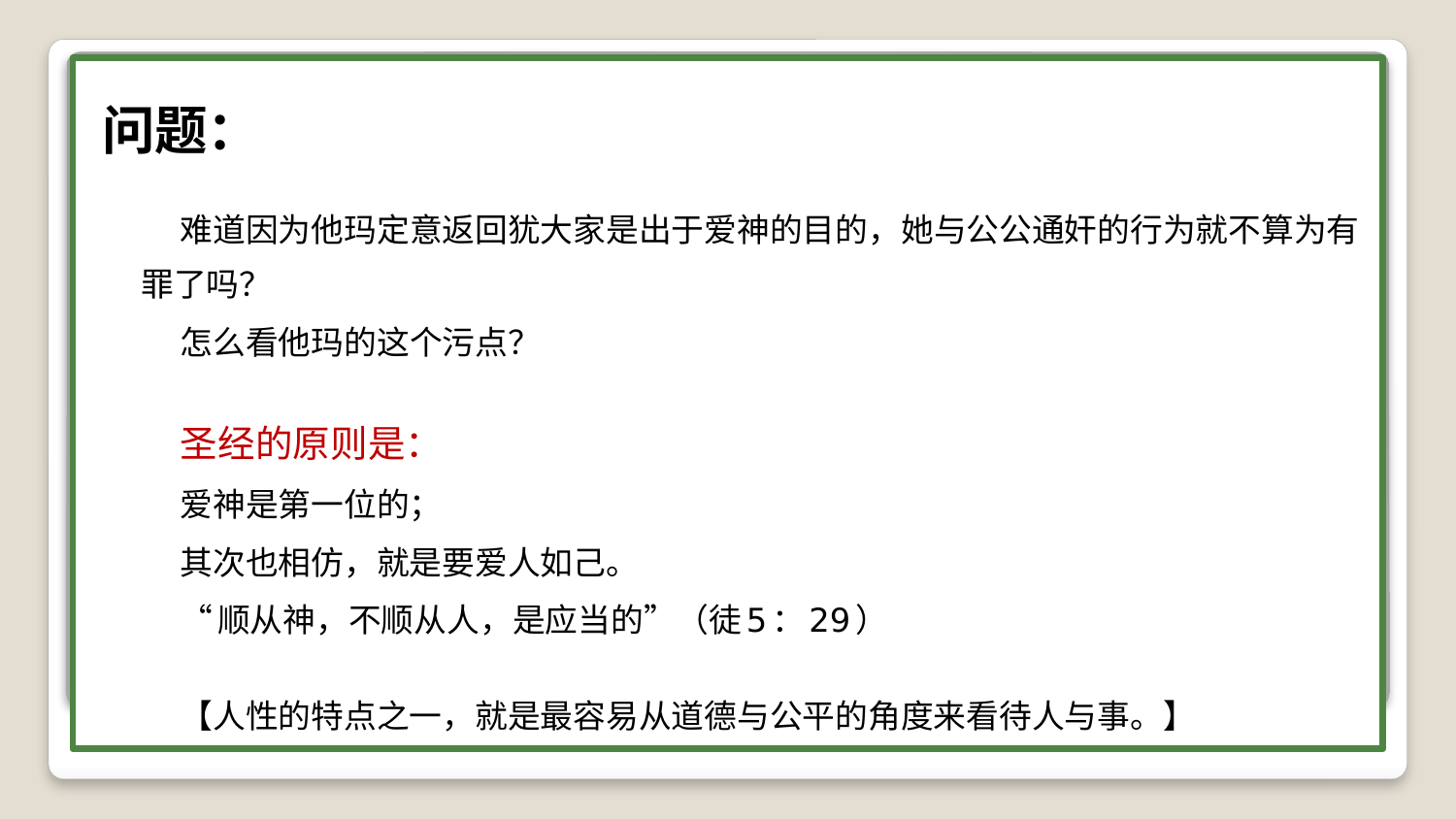

问题：

难道因为他玛定意返回犹大家是出于爱神的目的，她与公公通奸的行为就不算为有罪了吗？
怎么看他玛的这个污点？

圣经的原则是：
爱神是第一位的；
其次也相仿，就是要爱人如己。
“顺从神，不顺从人，是应当的”（徒5：29）

【人性的特点之一，就是最容易从道德与公平的角度来看待人与事。】